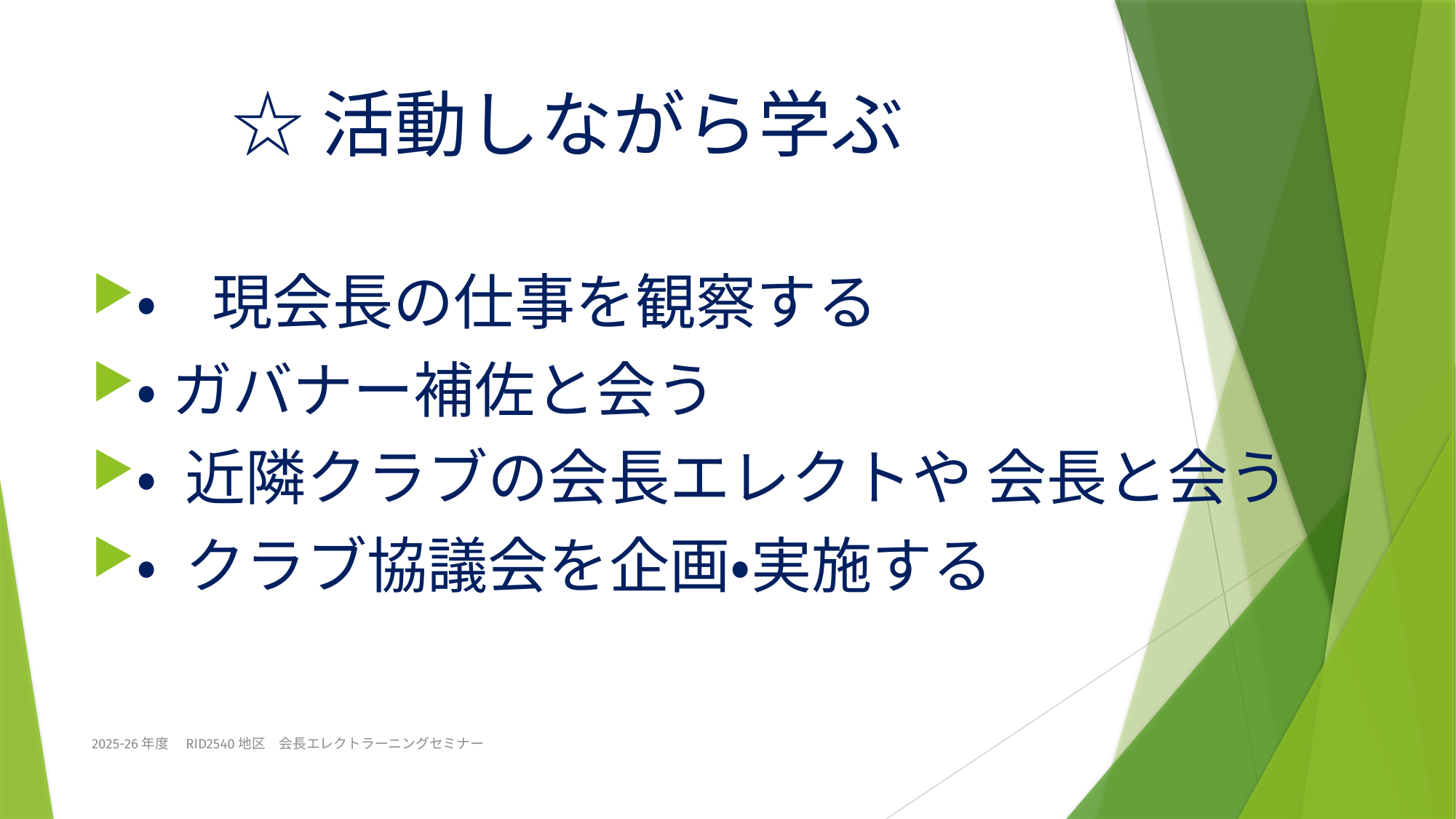

# ☆活動しながら学ぶ
•現会長の仕事を観察する
•ガバナー補佐と会う
• 近隣クラブの会長エレクトや 会長と会う
• クラブ協議会を企画・実施する
2025-26年度　RID2540地区　会長エレクトラーニングセミナー